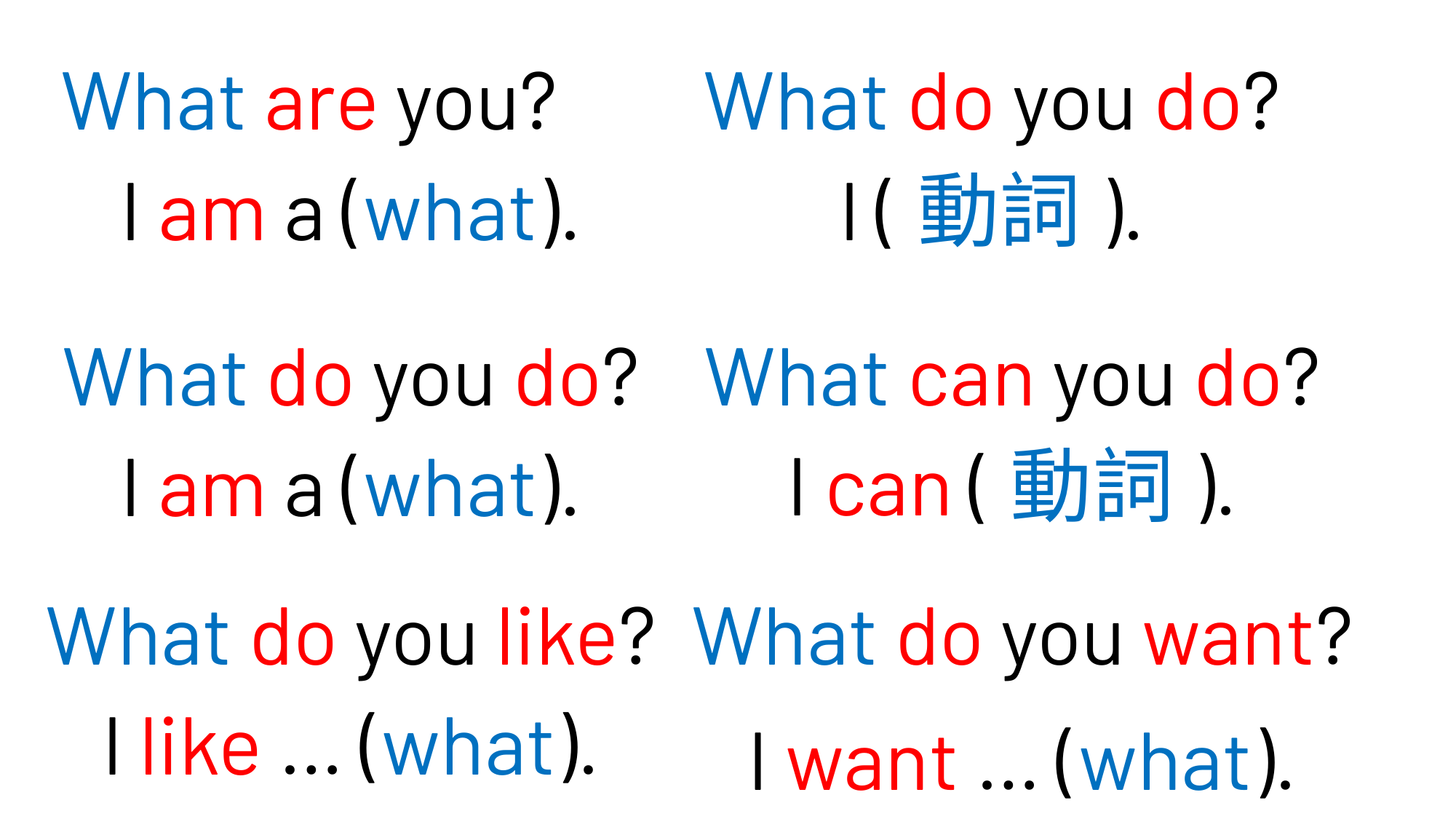

What are you?
What do you do?
I am a (what).
I (動詞).
What can you do?
What do you do?
I can (動詞).
I am a (what).
What do you like?
What do you want?
I like … (what).
I want … (what).